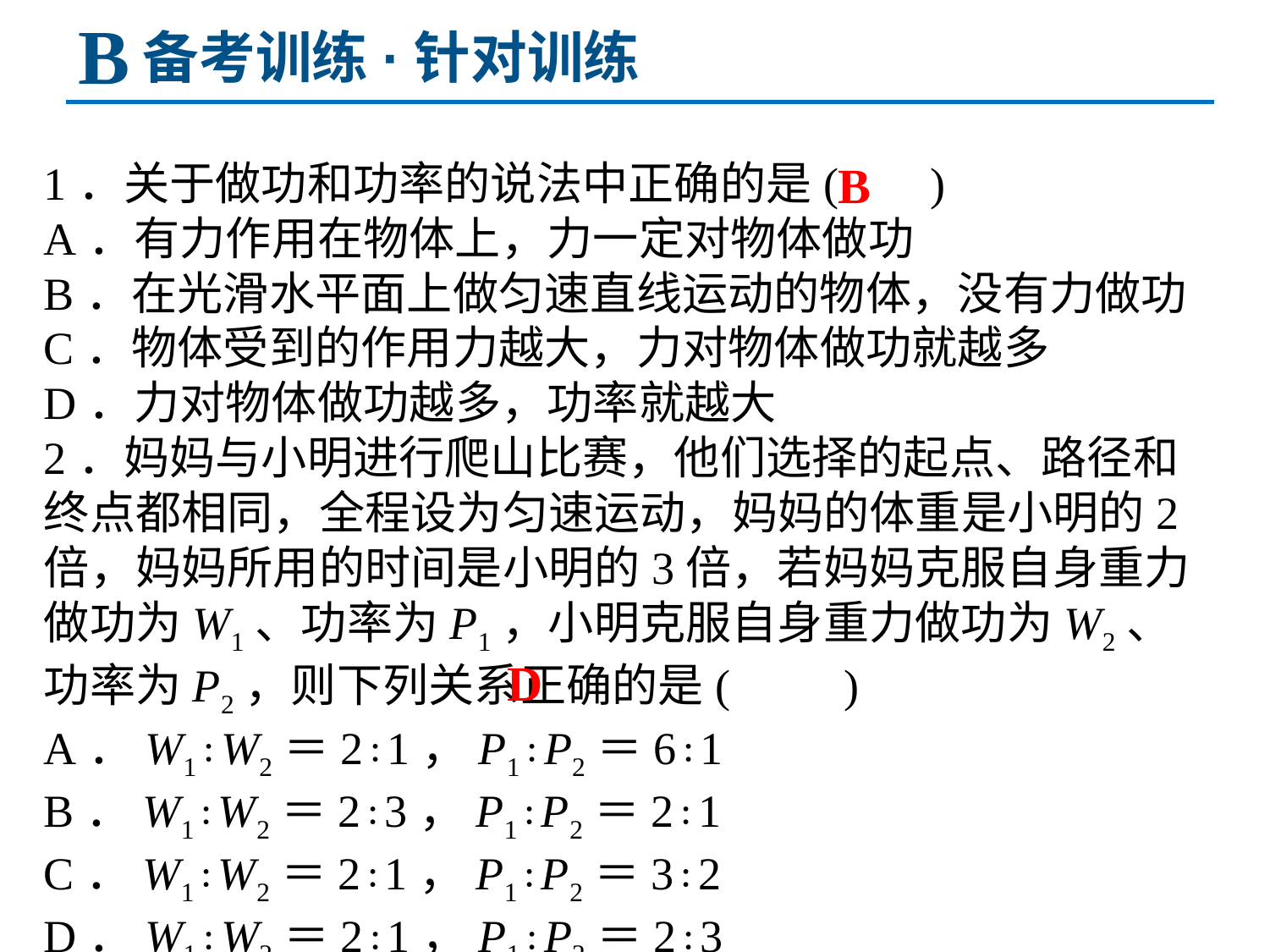

B
备考训练·针对训练
1．关于做功和功率的说法中正确的是(        )
A．有力作用在物体上，力一定对物体做功
B．在光滑水平面上做匀速直线运动的物体，没有力做功
C．物体受到的作用力越大，力对物体做功就越多
D．力对物体做功越多，功率就越大
2．妈妈与小明进行爬山比赛，他们选择的起点、路径和终点都相同，全程设为匀速运动，妈妈的体重是小明的2倍，妈妈所用的时间是小明的3倍，若妈妈克服自身重力做功为W1、功率为P1，小明克服自身重力做功为W2、功率为P2，则下列关系正确的是(　　)
A．W1∶W2＝2∶1，P1∶P2＝6∶1
B．W1∶W2＝2∶3，P1∶P2＝2∶1
C．W1∶W2＝2∶1，P1∶P2＝3∶2
D．W1∶W2＝2∶1，P1∶P2＝2∶3
B
D